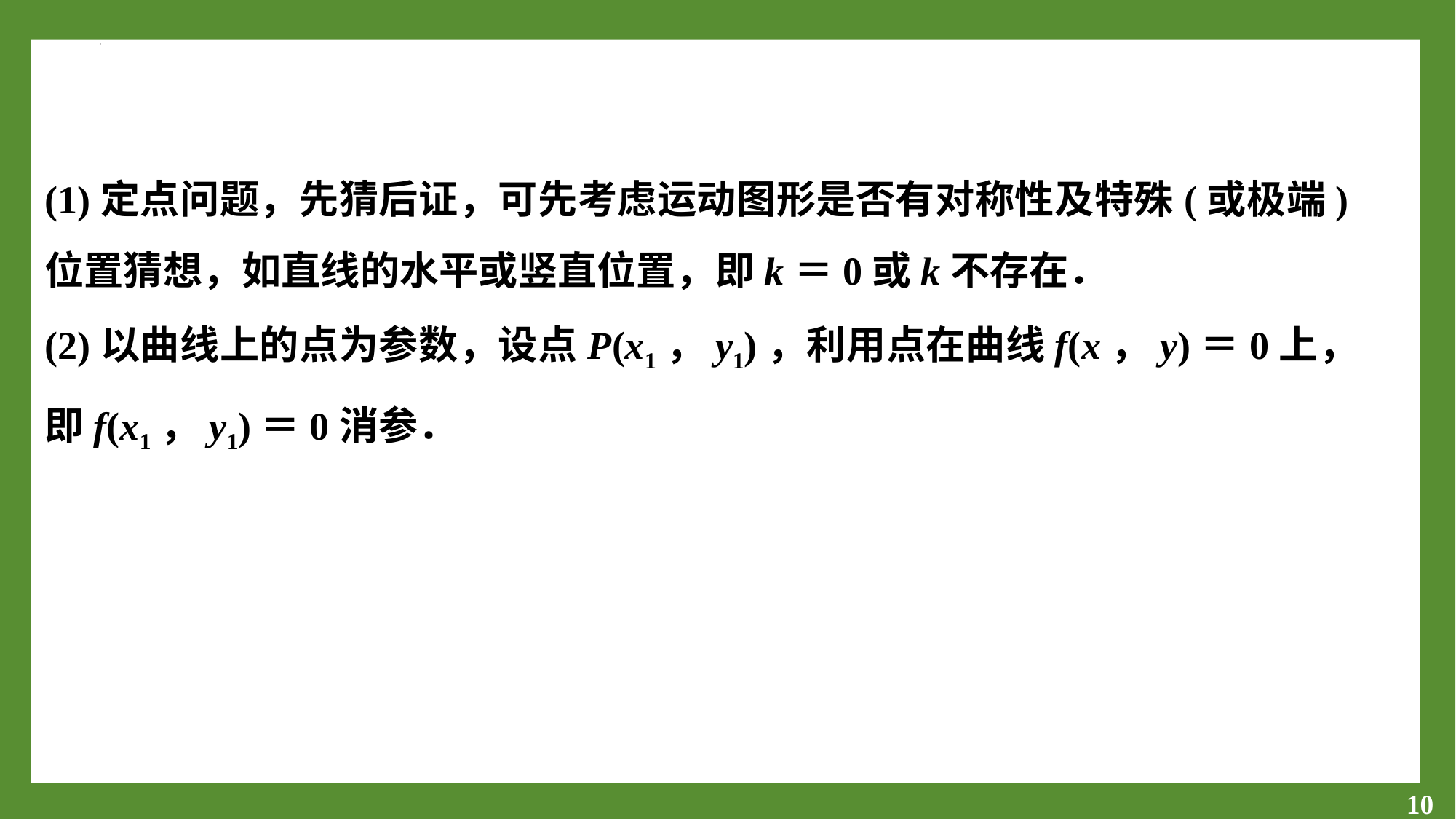

(1)定点问题，先猜后证，可先考虑运动图形是否有对称性及特殊(或极端)位置猜想，如直线的水平或竖直位置，即k＝0或k不存在．
(2)以曲线上的点为参数，设点P(x1，y1)，利用点在曲线f(x，y)＝0上，即f(x1，y1)＝0消参．
10